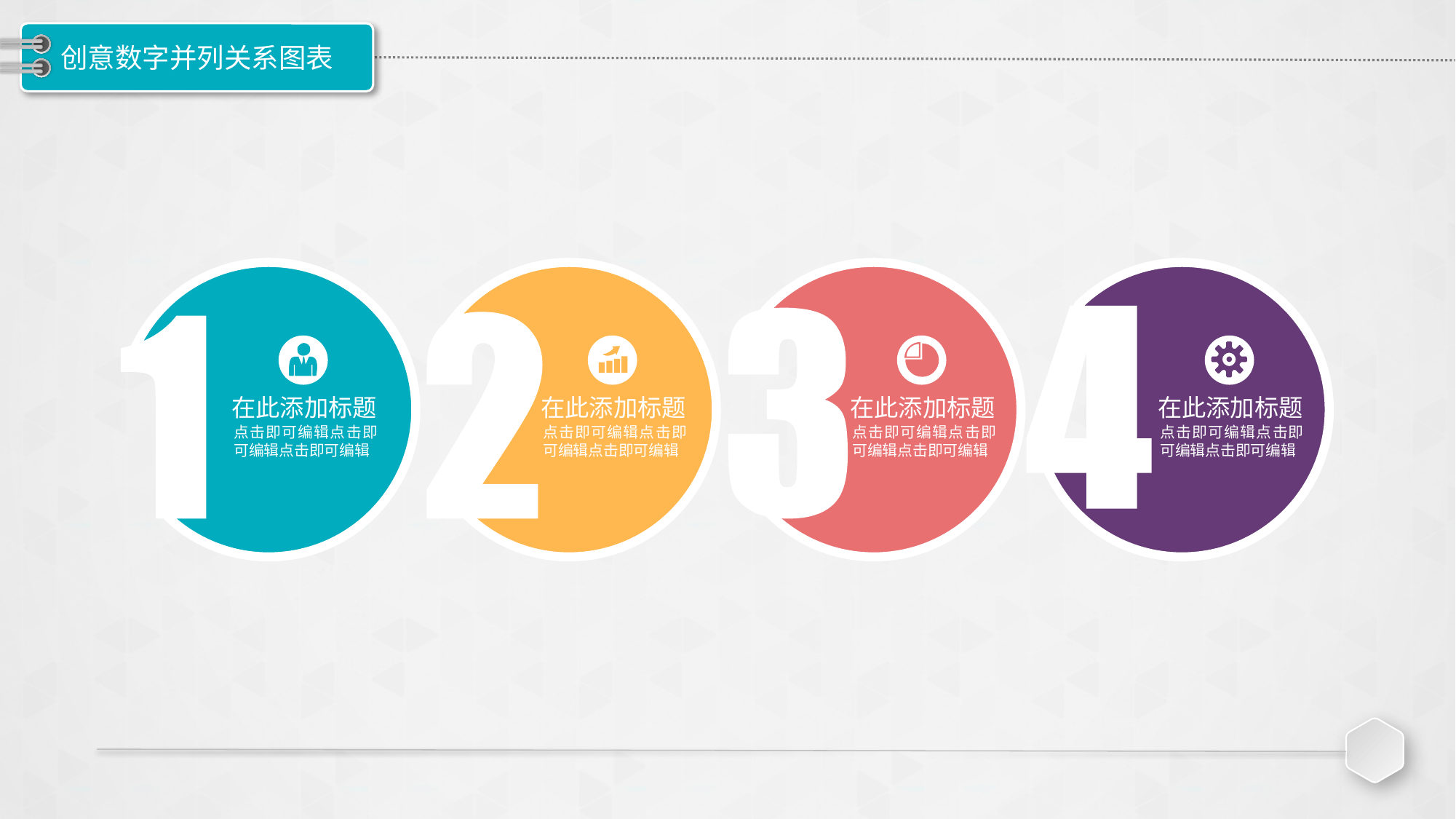

# 创意数字并列关系图表

在此添加标题
点击即可编辑点击即可编辑点击即可编辑

在此添加标题
点击即可编辑点击即可编辑点击即可编辑

在此添加标题
点击即可编辑点击即可编辑点击即可编辑

在此添加标题
点击即可编辑点击即可编辑点击即可编辑

146